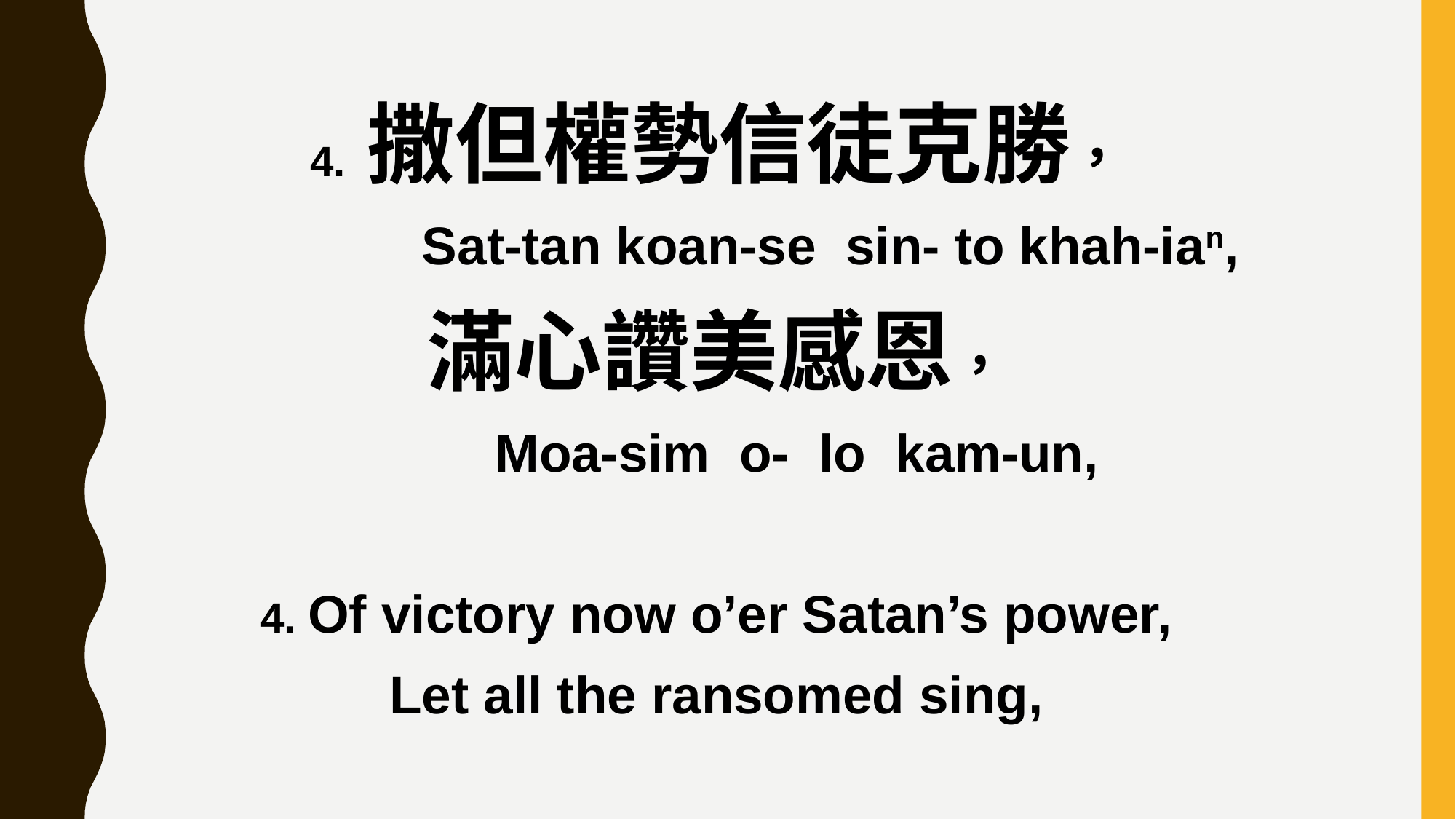

4. 撒但權勢信徒克勝，
                    Sat-tan koan-se  sin- to khah-ian,
滿心讚美感恩，
                      Moa-sim  o-  lo  kam-un,

4. Of victory now o’er Satan’s power,
Let all the ransomed sing,